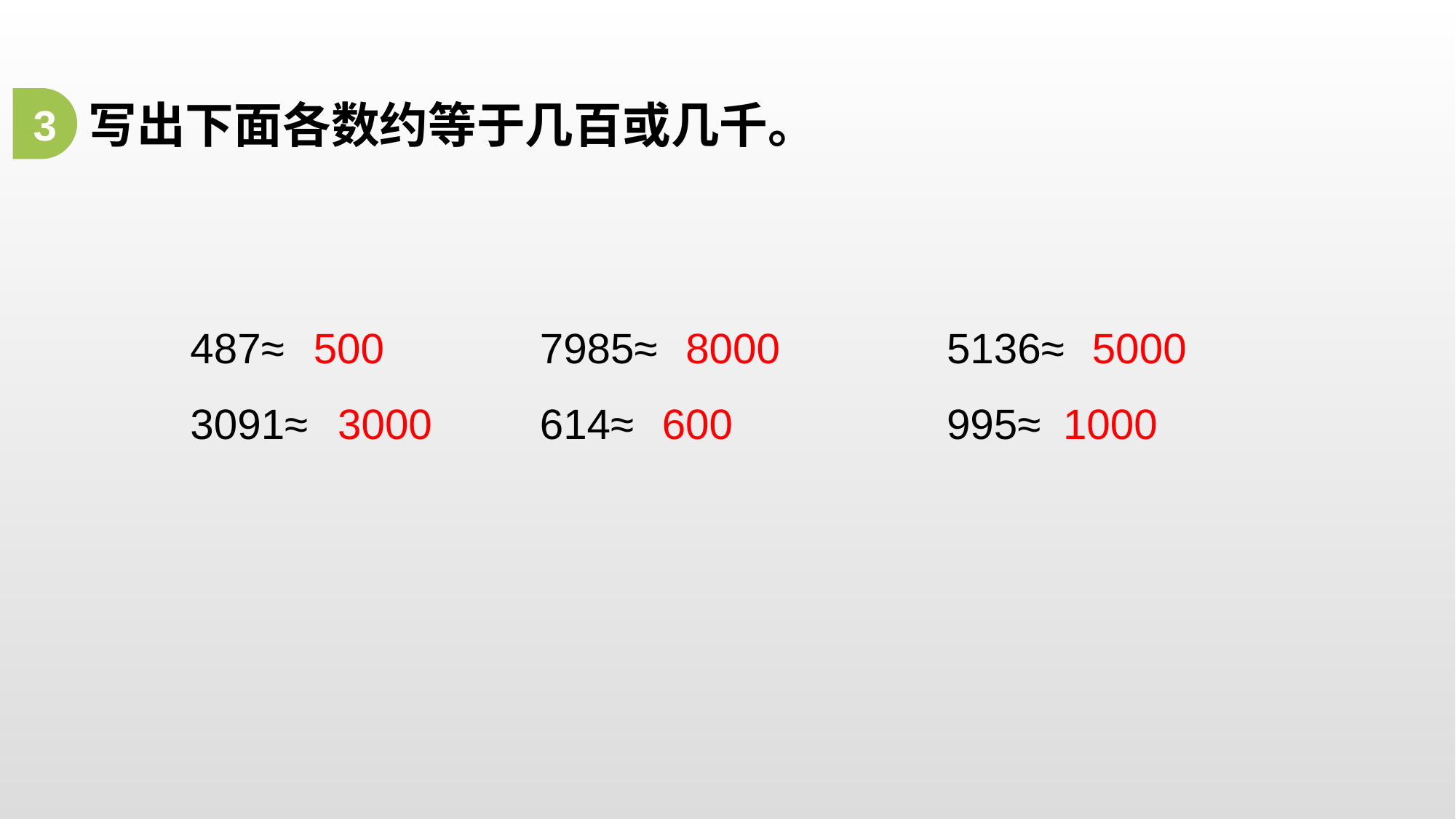

3
写出下面各数约等于几百或几千。
487≈
500
7985≈
8000
5136≈
5000
3091≈
3000
614≈
600
995≈
1000